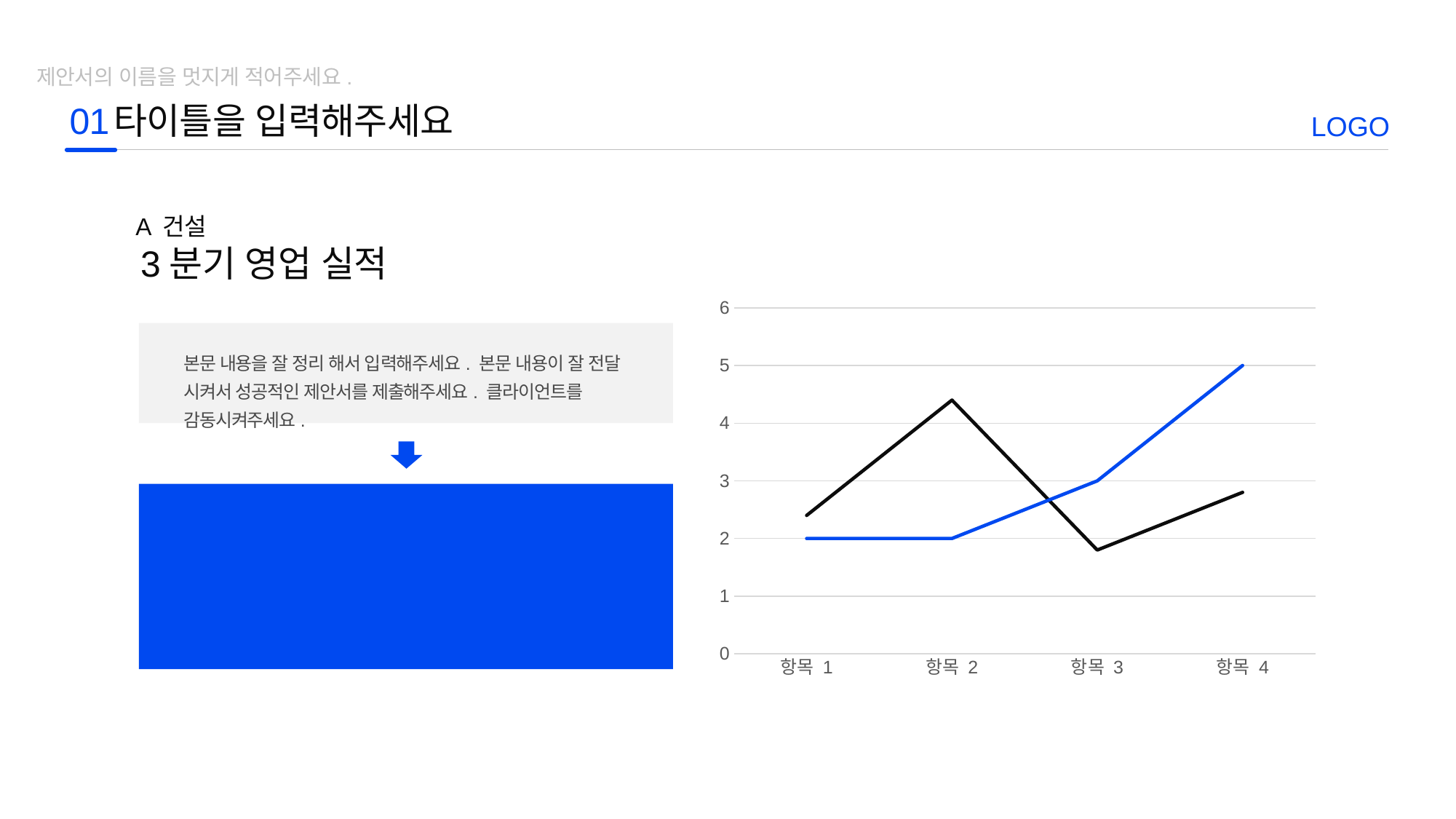

제안서의 이름을 멋지게 적어주세요.
01
타이틀을 입력해주세요
LOGO
A 건설
3분기 영업 실적

### Chart

| Category | 계열 2 | 계열 3 |
|---|---|---|
| 항목 1 | 2.4 | 2.0 |
| 항목 2 | 4.4 | 2.0 |
| 항목 3 | 1.8 | 3.0 |
| 항목 4 | 2.8 | 5.0 |
본문 내용을 잘 정리 해서 입력해주세요. 본문 내용이 잘 전달 시켜서 성공적인 제안서를 제출해주세요. 클라이언트를 감동시켜주세요.

매출 140% 상승
본문 내용을 잘 정리 해서 입력해주세요. 본문 내용이 잘 전달 시켜서 성공적인 제안서를 제출해주세요.